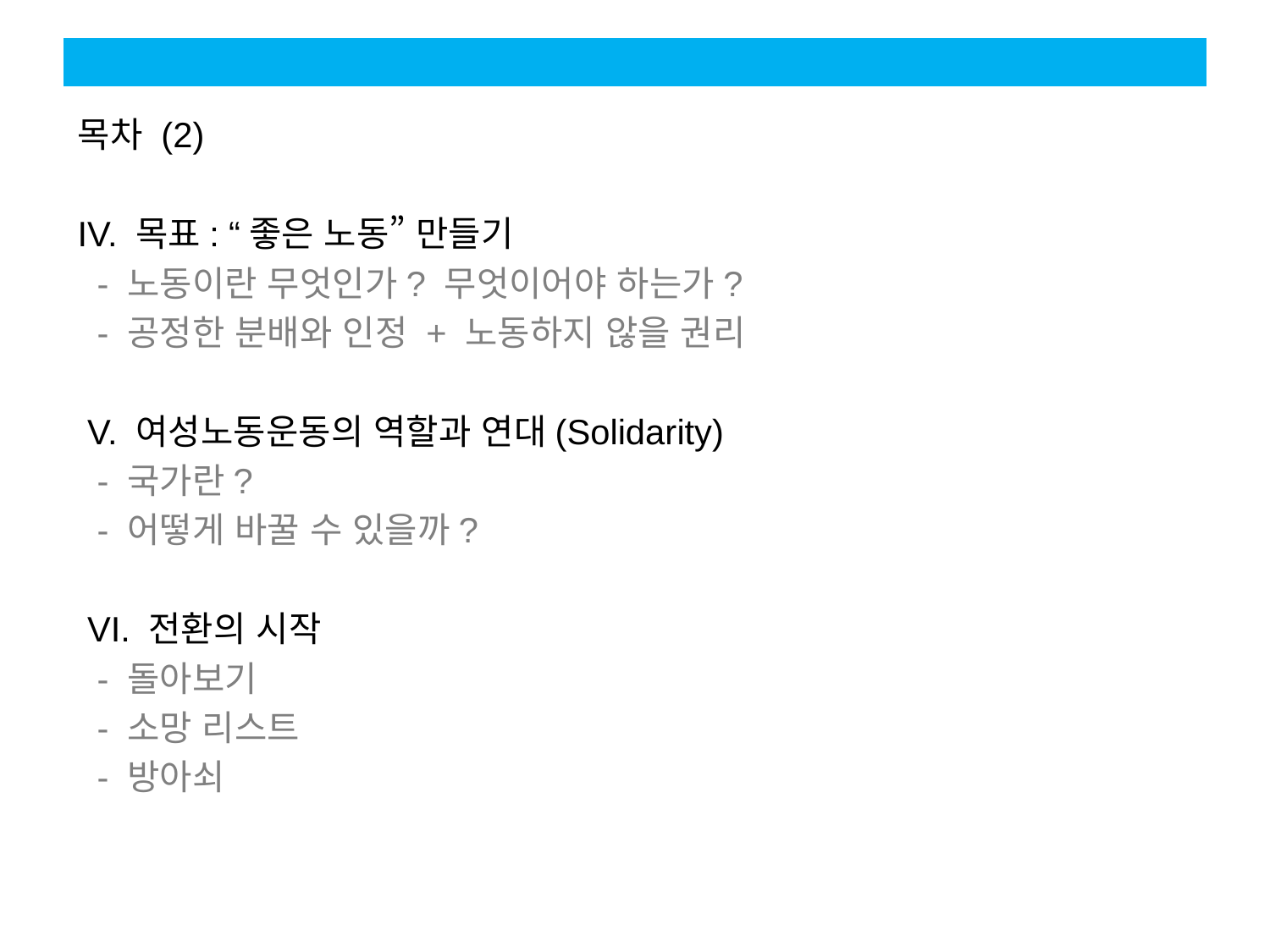

#
목차 (2)

IV. 목표: “좋은 노동” 만들기
  - 노동이란 무엇인가? 무엇이어야 하는가?
  - 공정한 분배와 인정 + 노동하지 않을 권리

 V. 여성노동운동의 역할과 연대(Solidarity)
  - 국가란?
  - 어떻게 바꿀 수 있을까?

 VI. 전환의 시작
  - 돌아보기
  - 소망 리스트
  - 방아쇠